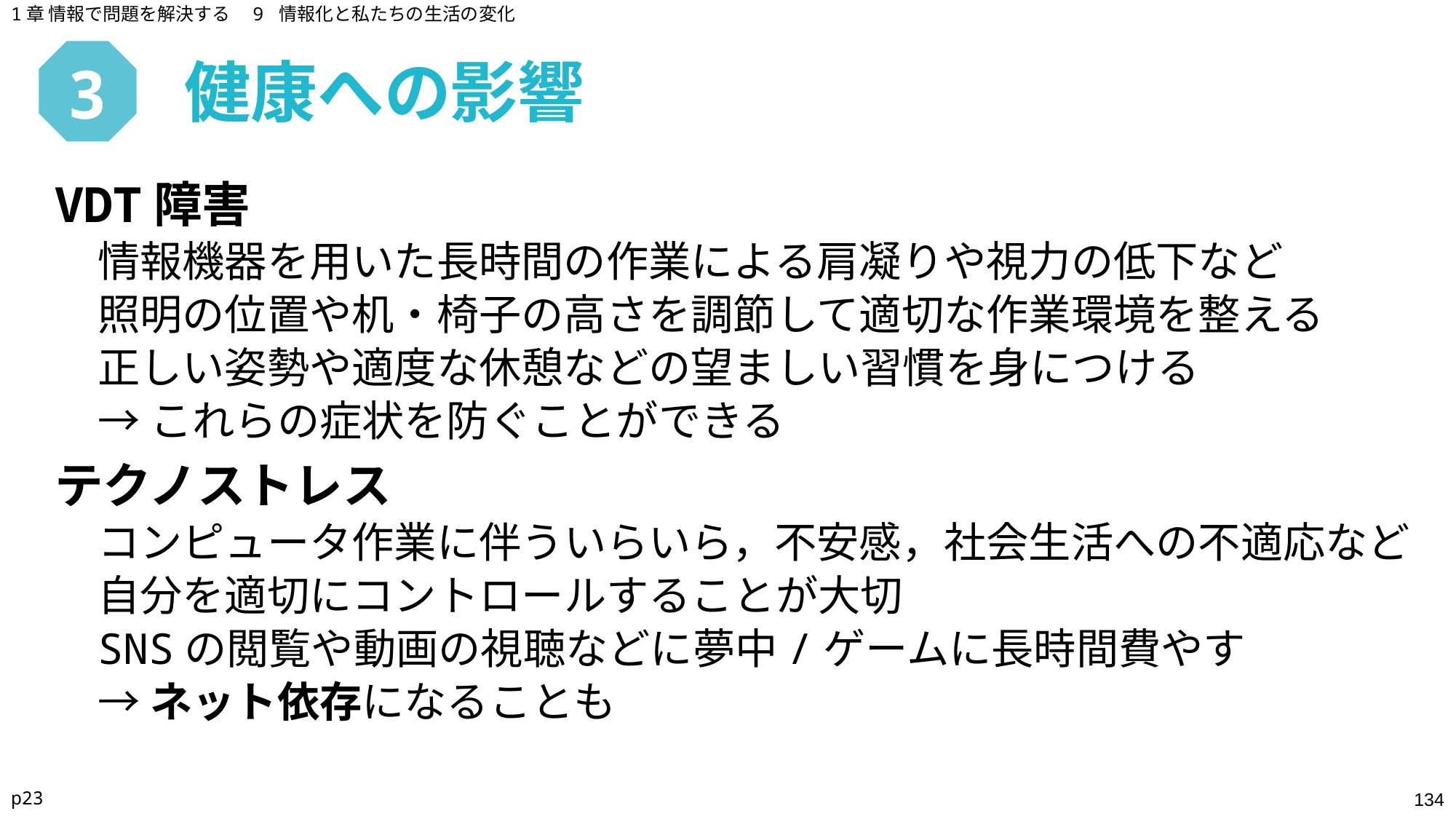

1章 情報で問題を解決する　9 情報化と私たちの生活の変化

健康への影響
# 3
VDT障害
情報機器を用いた長時間の作業による肩凝りや視力の低下など
照明の位置や机・椅子の高さを調節して適切な作業環境を整える
正しい姿勢や適度な休憩などの望ましい習慣を身につける
→これらの症状を防ぐことができる
テクノストレス
コンピュータ作業に伴ういらいら，不安感，社会生活への不適応など
自分を適切にコントロールすることが大切
SNSの閲覧や動画の視聴などに夢中/ゲームに長時間費やす
→ネット依存になることも
p23
134